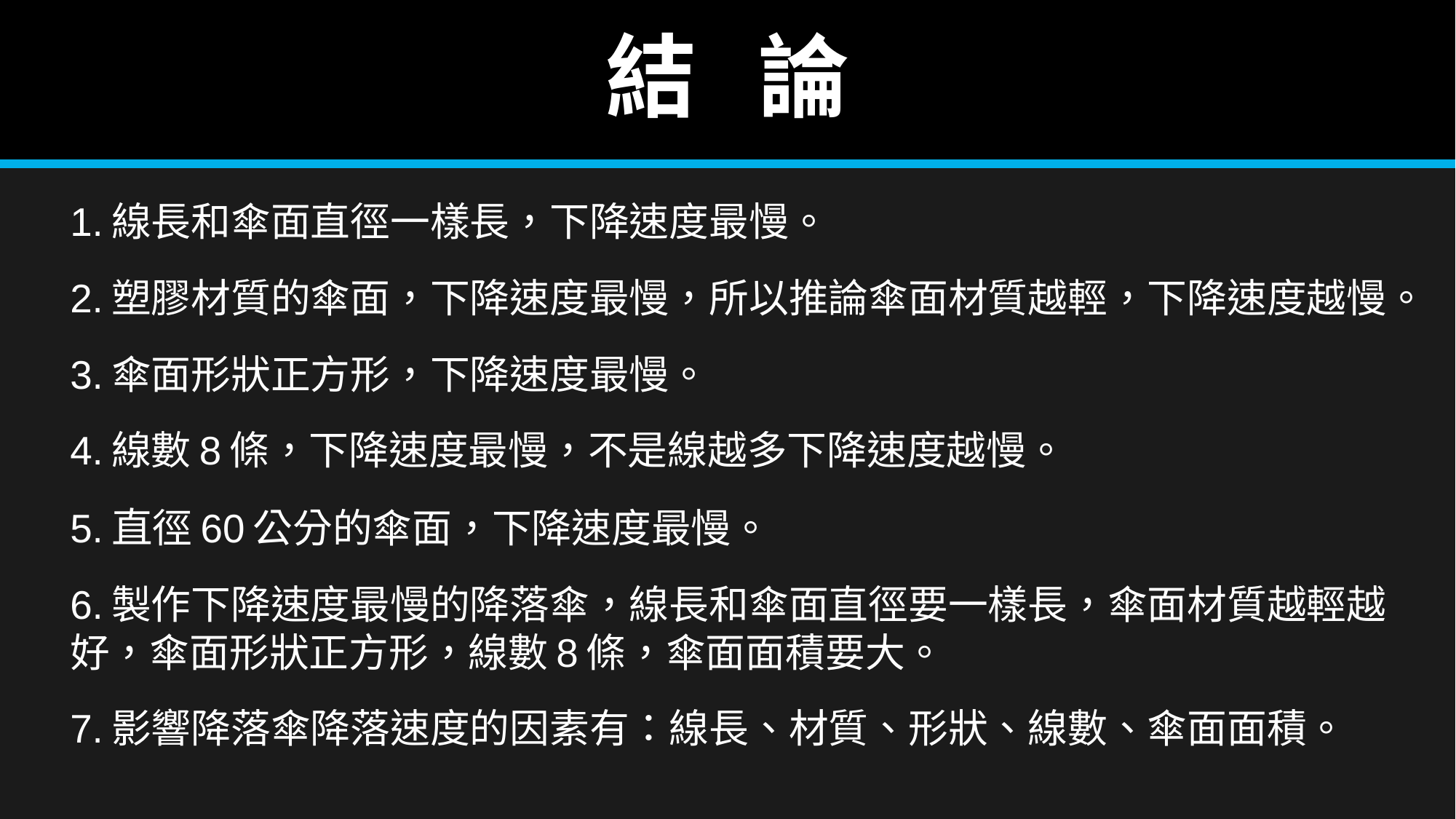

# 結   論
1.線長和傘面直徑一樣長，下降速度最慢。
2.塑膠材質的傘面，下降速度最慢，所以推論傘面材質越輕，下降速度越慢。
3.傘面形狀正方形，下降速度最慢。
4.線數8條，下降速度最慢，不是線越多下降速度越慢。
5.直徑60公分的傘面，下降速度最慢。
6.製作下降速度最慢的降落傘，線長和傘面直徑要一樣長，傘面材質越輕越好，傘面形狀正方形，線數8條，傘面面積要大。
7.影響降落傘降落速度的因素有：線長、材質、形狀、線數、傘面面積。